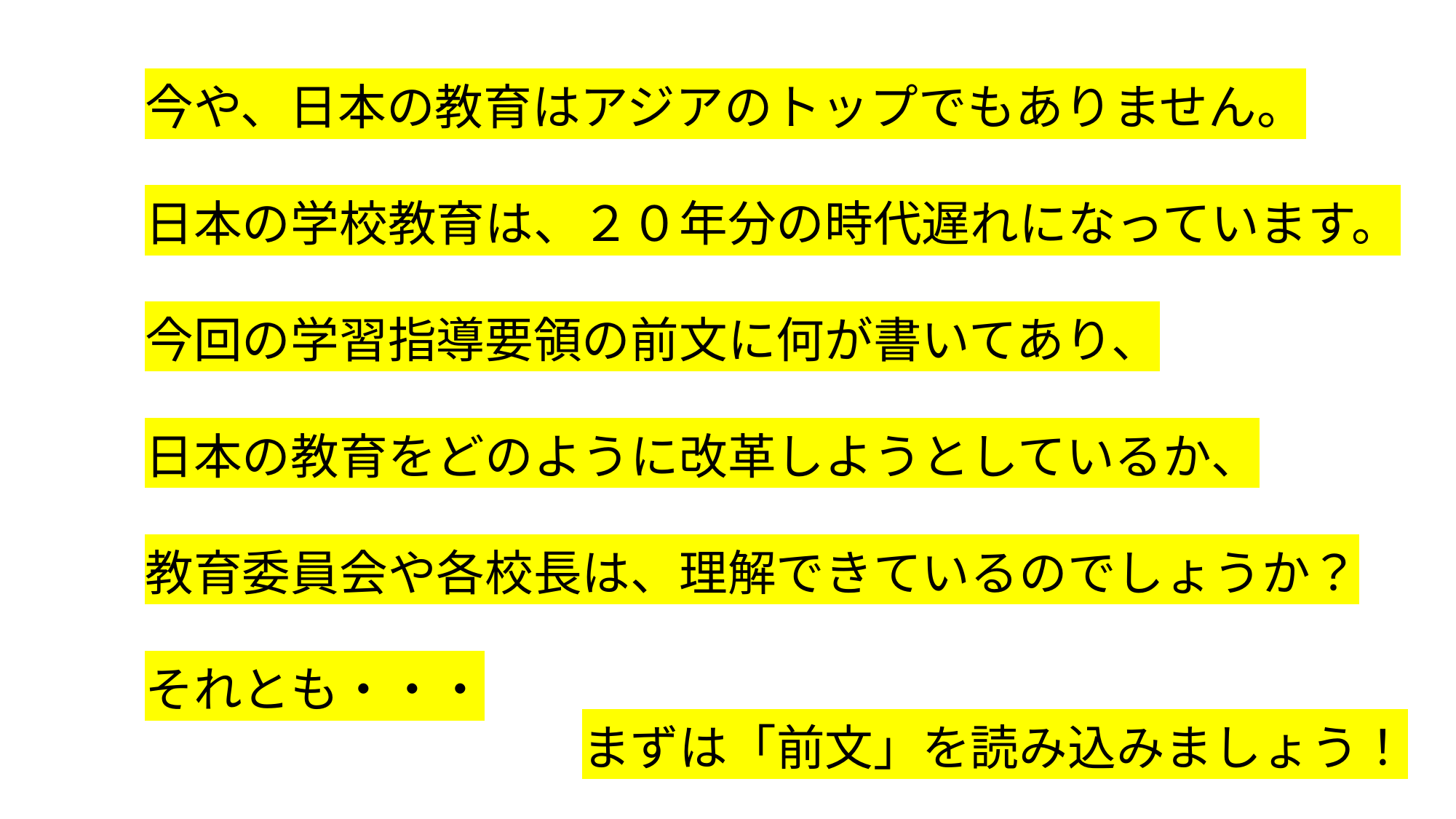

今や、日本の教育はアジアのトップでもありません。

日本の学校教育は、２０年分の時代遅れになっています。

今回の学習指導要領の前文に何が書いてあり、

日本の教育をどのように改革しようとしているか、

教育委員会や各校長は、理解できているのでしょうか？

それとも・・・
　　　　　　　　　まずは「前文」を読み込みましょう！